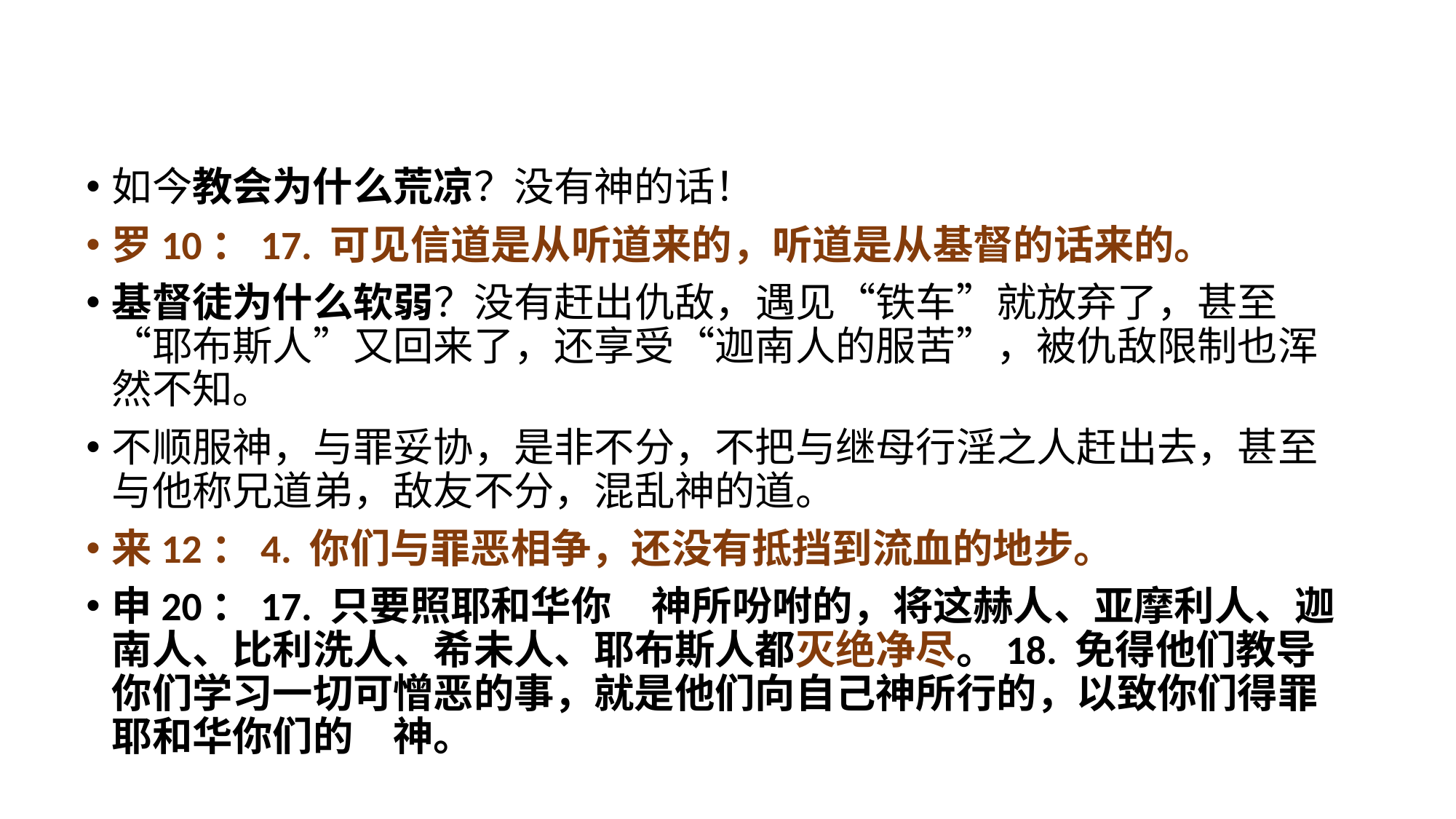

如今教会为什么荒凉？没有神的话！
罗10：17. 可见信道是从听道来的，听道是从基督的话来的。
基督徒为什么软弱？没有赶出仇敌，遇见“铁车”就放弃了，甚至“耶布斯人”又回来了，还享受“迦南人的服苦”，被仇敌限制也浑然不知。
不顺服神，与罪妥协，是非不分，不把与继母行淫之人赶出去，甚至与他称兄道弟，敌友不分，混乱神的道。
来12：4. 你们与罪恶相争，还没有抵挡到流血的地步。
申20：17. 只要照耶和华你　神所吩咐的，将这赫人、亚摩利人、迦南人、比利洗人、希未人、耶布斯人都灭绝净尽。18. 免得他们教导你们学习一切可憎恶的事，就是他们向自己神所行的，以致你们得罪耶和华你们的　神。